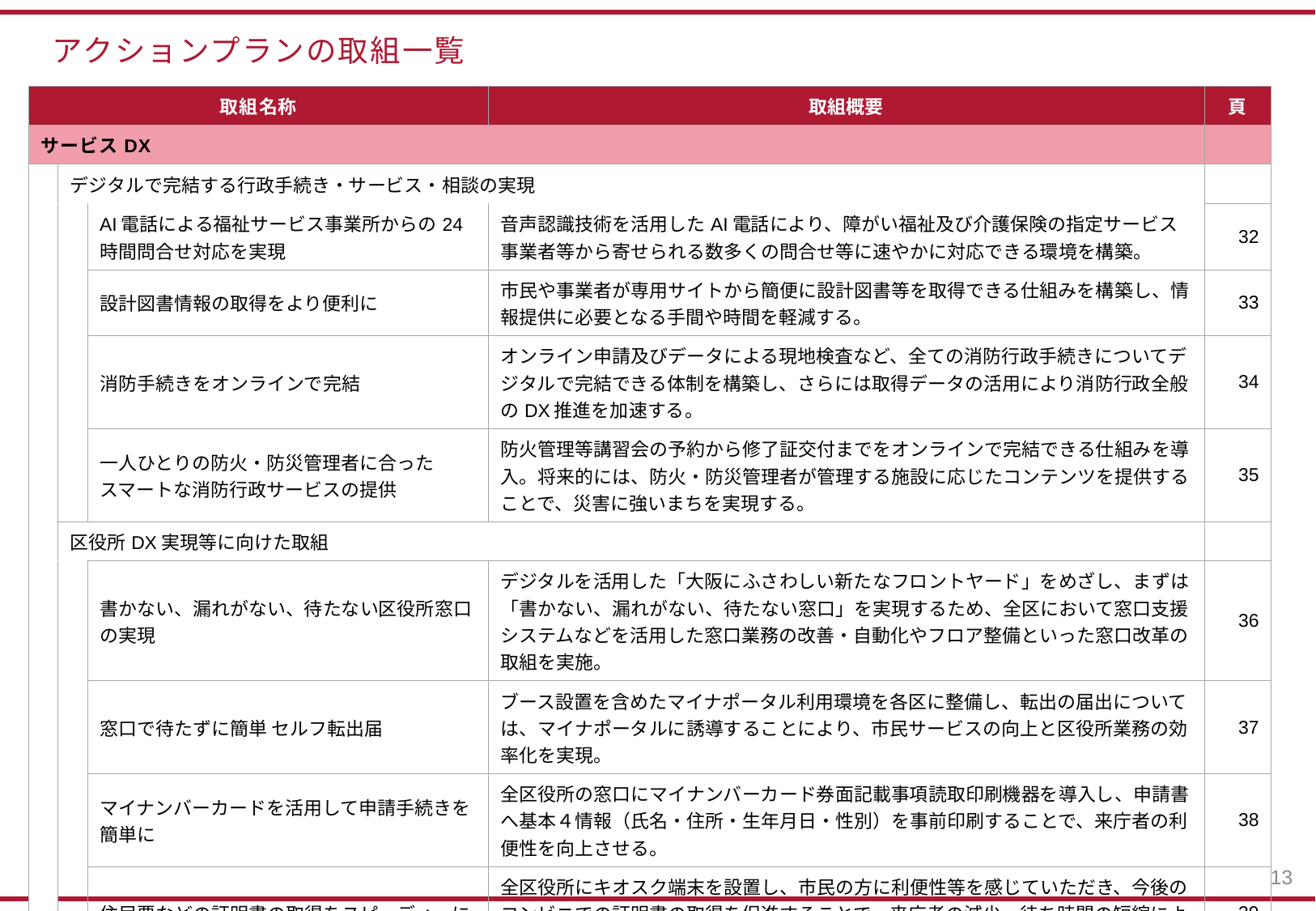

# アクションプランの取組一覧
| 取組名称 |  |  | 取組概要 | 頁 |
| --- | --- | --- | --- | --- |
| サービスDX |  |  |  |  |
|  | デジタルで完結する行政手続き・サービス・相談の実現 |  |  |  |
|  |  | AI電話による福祉サービス事業所からの24時間問合せ対応を実現 | 音声認識技術を活用したAI電話により、障がい福祉及び介護保険の指定サービス事業者等から寄せられる数多くの問合せ等に速やかに対応できる環境を構築。 | 32 |
|  |  | 設計図書情報の取得をより便利に | 市民や事業者が専用サイトから簡便に設計図書等を取得できる仕組みを構築し、情報提供に必要となる手間や時間を軽減する。 | 33 |
|  |  | 消防手続きをオンラインで完結 | オンライン申請及びデータによる現地検査など、全ての消防行政手続きについてデジタルで完結できる体制を構築し、さらには取得データの活用により消防行政全般のDX推進を加速する。 | 34 |
|  |  | 一人ひとりの防火・防災管理者に合った スマートな消防行政サービスの提供 | 防火管理等講習会の予約から修了証交付までをオンラインで完結できる仕組みを導入。将来的には、防火・防災管理者が管理する施設に応じたコンテンツを提供することで、災害に強いまちを実現する。 | 35 |
|  | 区役所DX実現等に向けた取組 |  |  |  |
|  |  | 書かない、漏れがない、待たない区役所窓口の実現 | デジタルを活用した「大阪にふさわしい新たなフロントヤード」をめざし、まずは「書かない、漏れがない、待たない窓口」を実現するため、全区において窓口支援システムなどを活用した窓口業務の改善・自動化やフロア整備といった窓口改革の取組を実施。 | 36 |
|  |  | 窓口で待たずに簡単 セルフ転出届 | ブース設置を含めたマイナポータル利用環境を各区に整備し、転出の届出については、マイナポータルに誘導することにより、市民サービスの向上と区役所業務の効率化を実現。 | 37 |
|  |  | マイナンバーカードを活用して申請手続きを簡単に | 全区役所の窓口にマイナンバーカード券面記載事項読取印刷機器を導入し、申請書へ基本４情報（氏名・住所・生年月日・性別）を事前印刷することで、来庁者の利便性を向上させる。 | 38 |
|  |  | 住民票などの証明書の取得をスピーディーに | 全区役所にキオスク端末を設置し、市民の方に利便性等を感じていただき、今後のコンビニでの証明書の取得を促進することで、来庁者の減少・待ち時間の短縮により待合の過密状態を解消する。 | 39 |
|  |  | 手数料等の支払いをキャッシュレスで便利に | 全区役所や市税事務所にキャッシュレス決済を導入し、様々な支払い手段を選択できる環境を整え、市民の利便性を向上させる。 | 40 |
|  |  | みんなにやさしい音声認識サービスの提供 | 聴覚障がい者支援及び多言語翻訳のための新たな音声認識ツールを導入し、市民対応への積極的・効果的な活用を推進。 | 41 |
13